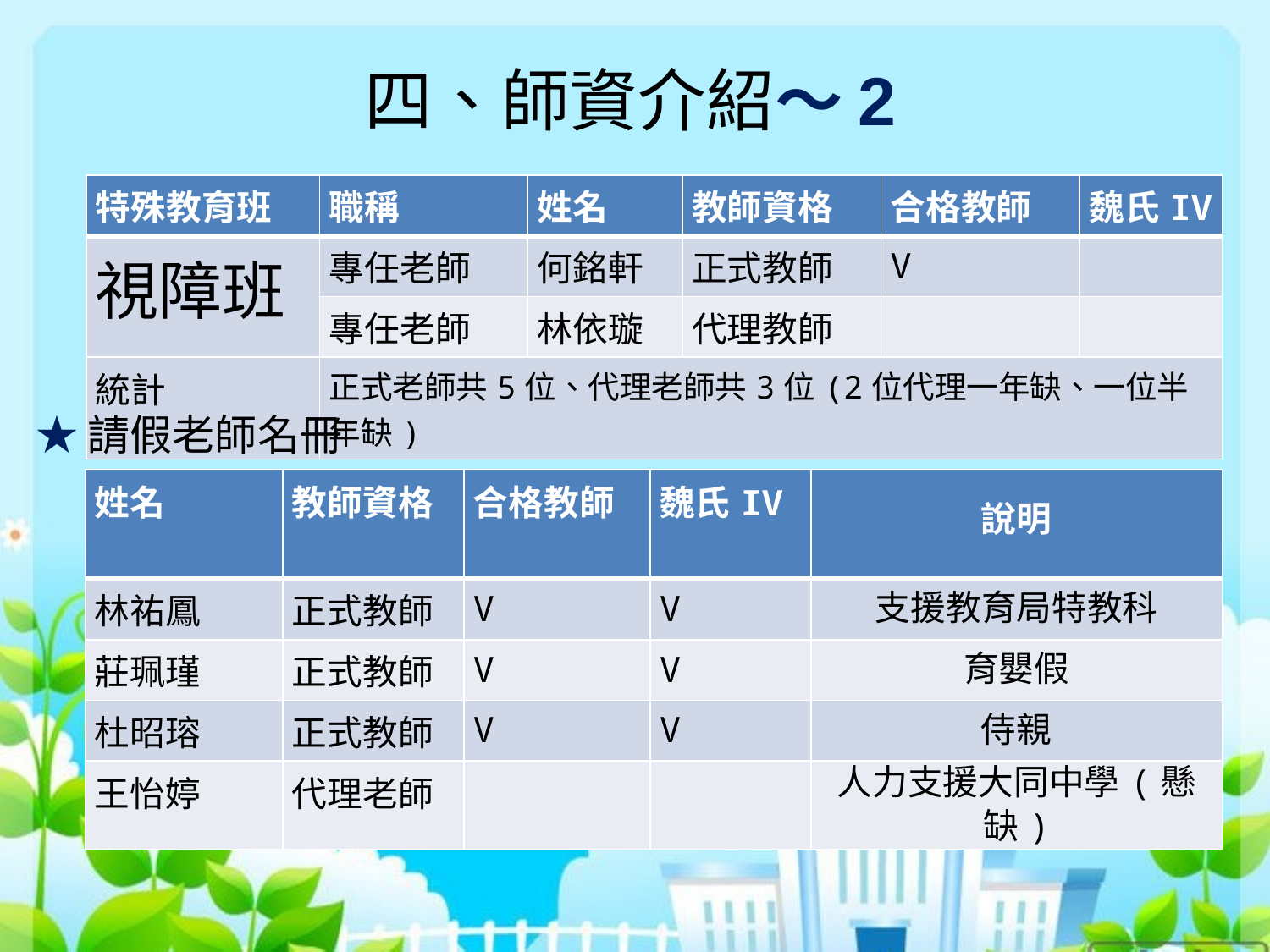

# 四、師資介紹～2
| 特殊教育班 | 職稱 | 姓名 | 教師資格 | 合格教師 | 魏氏IV |
| --- | --- | --- | --- | --- | --- |
| 視障班 | 專任老師 | 何銘軒 | 正式教師 | V |  |
|  | 專任老師 | 林依璇 | 代理教師 |  |  |
| 統計 | 正式老師共5位、代理老師共3位(2位代理一年缺、一位半年缺) |  |  |  |  |
    ★請假老師名冊
| 姓名 | 教師資格 | 合格教師 | 魏氏IV | 說明 |
| --- | --- | --- | --- | --- |
| 林祐鳳 | 正式教師 | V | V | 支援教育局特教科 |
| 莊珮瑾 | 正式教師 | V | V | 育嬰假 |
| 杜昭瑢 | 正式教師 | V | V | 侍親 |
| 王怡婷 | 代理老師 |  |  | 人力支援大同中學(懸缺) |